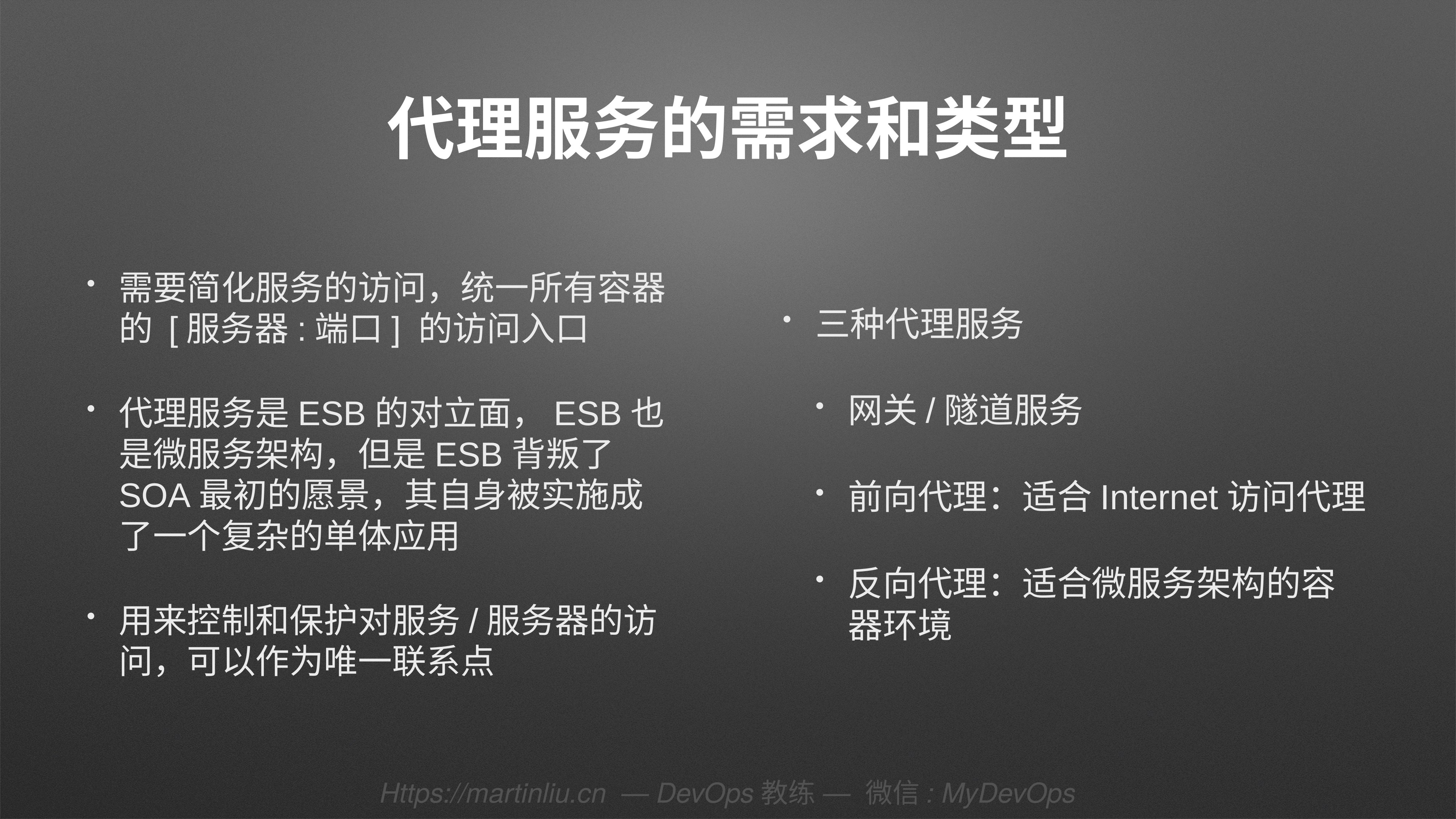

# 代理服务的需求和类型
需要简化服务的访问，统一所有容器的 [服务器:端口] 的访问入口
代理服务是ESB的对立面，ESB也是微服务架构，但是ESB背叛了SOA最初的愿景，其自身被实施成了一个复杂的单体应用
用来控制和保护对服务/服务器的访问，可以作为唯一联系点
三种代理服务
网关/隧道服务
前向代理：适合Internet访问代理
反向代理：适合微服务架构的容器环境